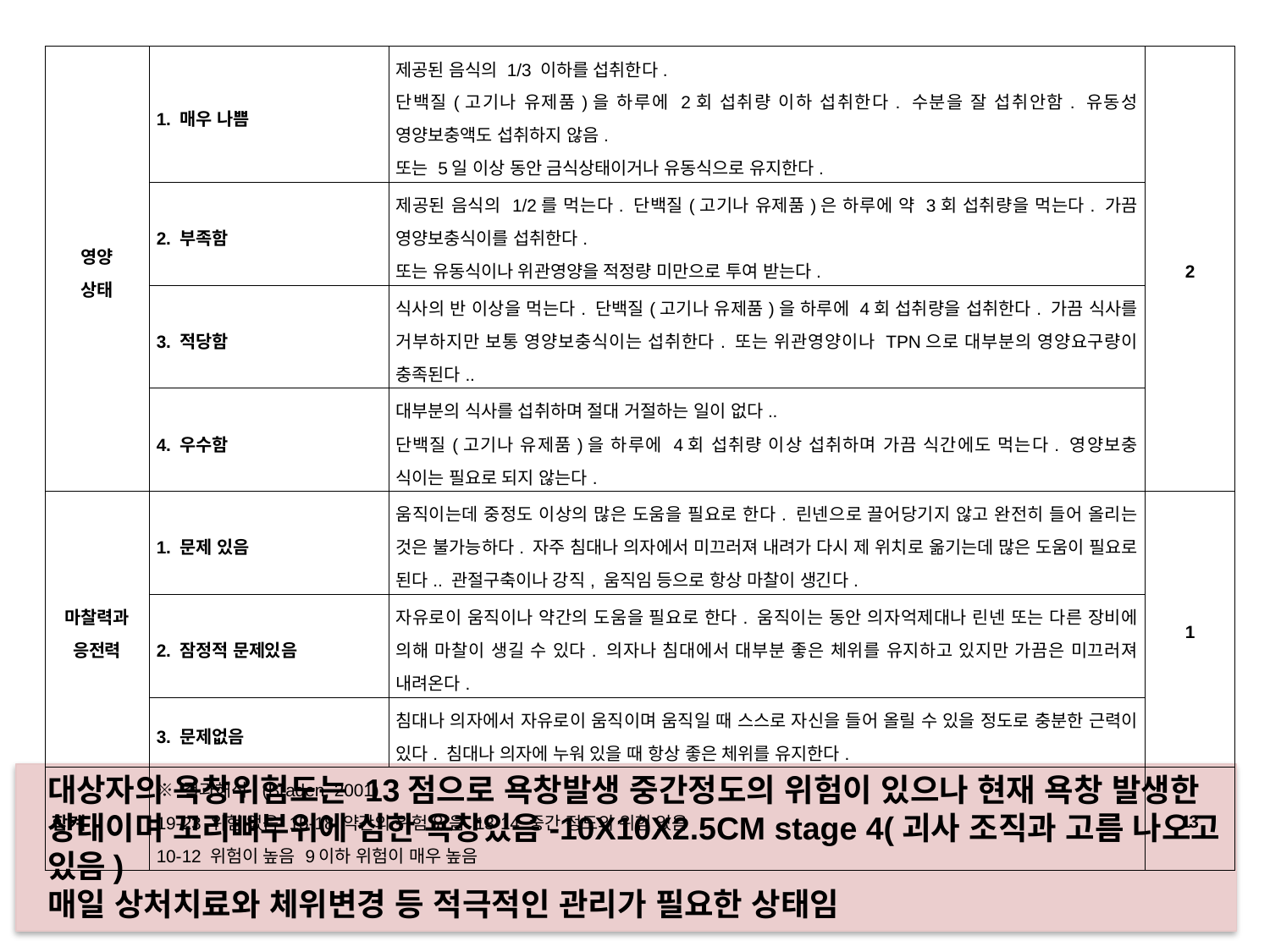

| 영양 상태 | 1. 매우 나쁨 | 제공된 음식의 1/3 이하를 섭취한다. 단백질(고기나 유제품)을 하루에 2회 섭취량 이하 섭취한다. 수분을 잘 섭취안함. 유동성 영양보충액도 섭취하지 않음. 또는 5일 이상 동안 금식상태이거나 유동식으로 유지한다. | 2 |
| --- | --- | --- | --- |
|  | 2. 부족함 | 제공된 음식의 1/2를 먹는다. 단백질(고기나 유제품)은 하루에 약 3회 섭취량을 먹는다. 가끔 영양보충식이를 섭취한다. 또는 유동식이나 위관영양을 적정량 미만으로 투여 받는다. |  |
|  | 3. 적당함 | 식사의 반 이상을 먹는다. 단백질(고기나 유제품)을 하루에 4회 섭취량을 섭취한다. 가끔 식사를 거부하지만 보통 영양보충식이는 섭취한다. 또는 위관영양이나 TPN으로 대부분의 영양요구량이 충족된다.. |  |
|  | 4. 우수함 | 대부분의 식사를 섭취하며 절대 거절하는 일이 없다.. 단백질(고기나 유제품)을 하루에 4회 섭취량 이상 섭취하며 가끔 식간에도 먹는다. 영양보충 식이는 필요로 되지 않는다. |  |
| 마찰력과 응전력 | 1. 문제 있음 | 움직이는데 중정도 이상의 많은 도움을 필요로 한다. 린넨으로 끌어당기지 않고 완전히 들어 올리는 것은 불가능하다. 자주 침대나 의자에서 미끄러져 내려가 다시 제 위치로 옮기는데 많은 도움이 필요로 된다.. 관절구축이나 강직, 움직임 등으로 항상 마찰이 생긴다. | 1 |
|  | 2. 잠정적 문제있음 | 자유로이 움직이나 약간의 도움을 필요로 한다. 움직이는 동안 의자억제대나 린넨 또는 다른 장비에 의해 마찰이 생길 수 있다. 의자나 침대에서 대부분 좋은 체위를 유지하고 있지만 가끔은 미끄러져 내려온다. |  |
|  | 3. 문제없음 | 침대나 의자에서 자유로이 움직이며 움직일 때 스스로 자신을 들어 올릴 수 있을 정도로 충분한 근력이 있다. 침대나 의자에 누워 있을 때 항상 좋은 체위를 유지한다. |  |
| 합 계 | ※ 결과해석: (Braden, 2001) 19-23 위험 없음 15-18 약간의 위험 있음 13-14 중간 정도의 위험 있음 10-12 위험이 높음 9이하 위험이 매우 높음 |  | 13 |

대상자의 욕창위험도는 13점으로 욕창발생 중간정도의 위험이 있으나 현재 욕창 발생한 상태이며 꼬리뼈부위에 심한 욕창있음-10X10X2.5CM stage 4(괴사 조직과 고름 나오고 있음)
매일 상처치료와 체위변경 등 적극적인 관리가 필요한 상태임